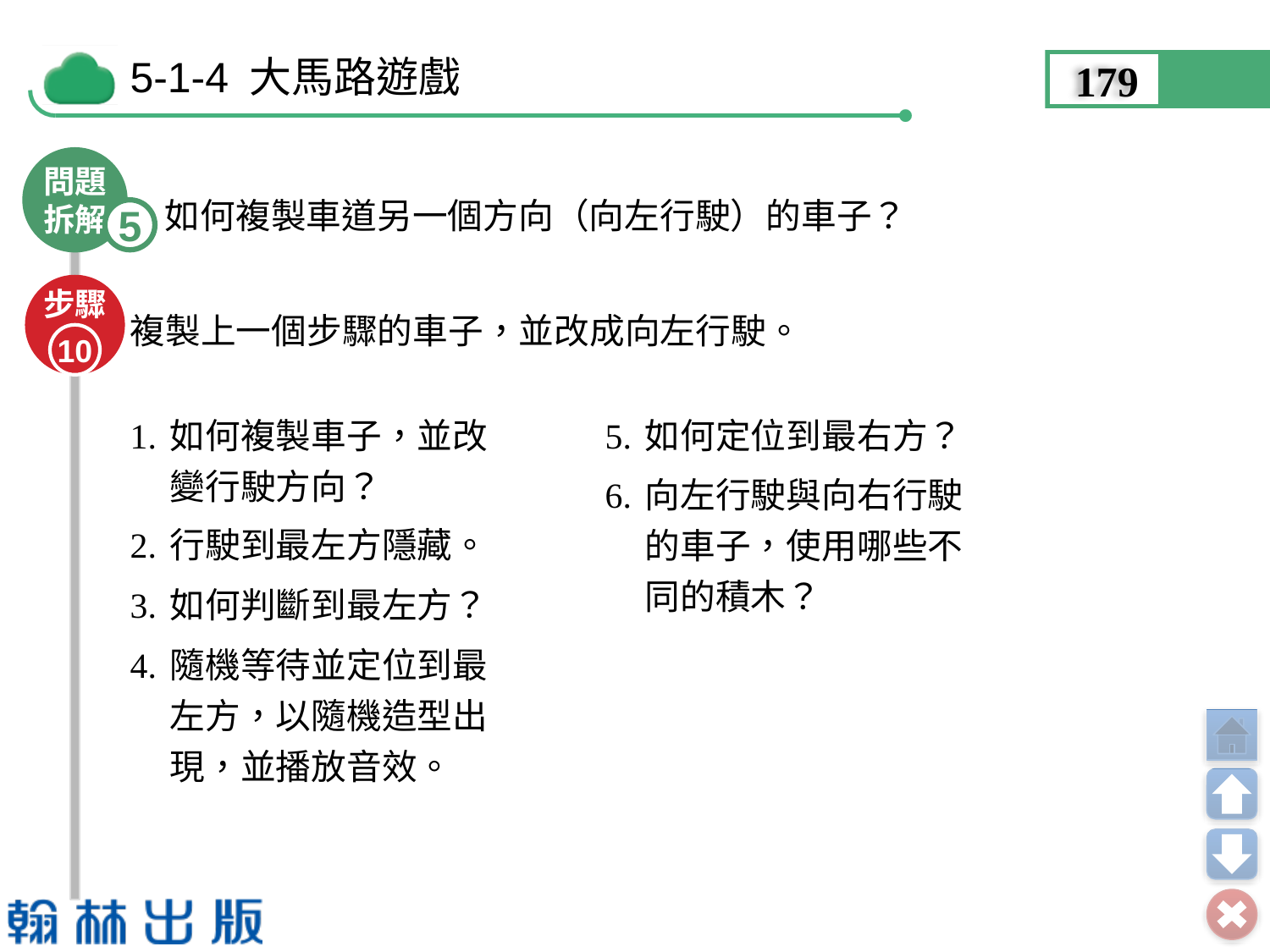

179
問題
拆解
5
如何複製車道另一個方向（向左行駛）的車子？

步驟

10
複製上一個步驟的車子，並改成向左行駛。
1.	如何複製車子，並改變行駛方向？
5.	如何定位到最右方？
6.	向左行駛與向右行駛的車子，使用哪些不同的積木？
2.	行駛到最左方隱藏。
3.	如何判斷到最左方？
4.	隨機等待並定位到最左方，以隨機造型出現，並播放音效。